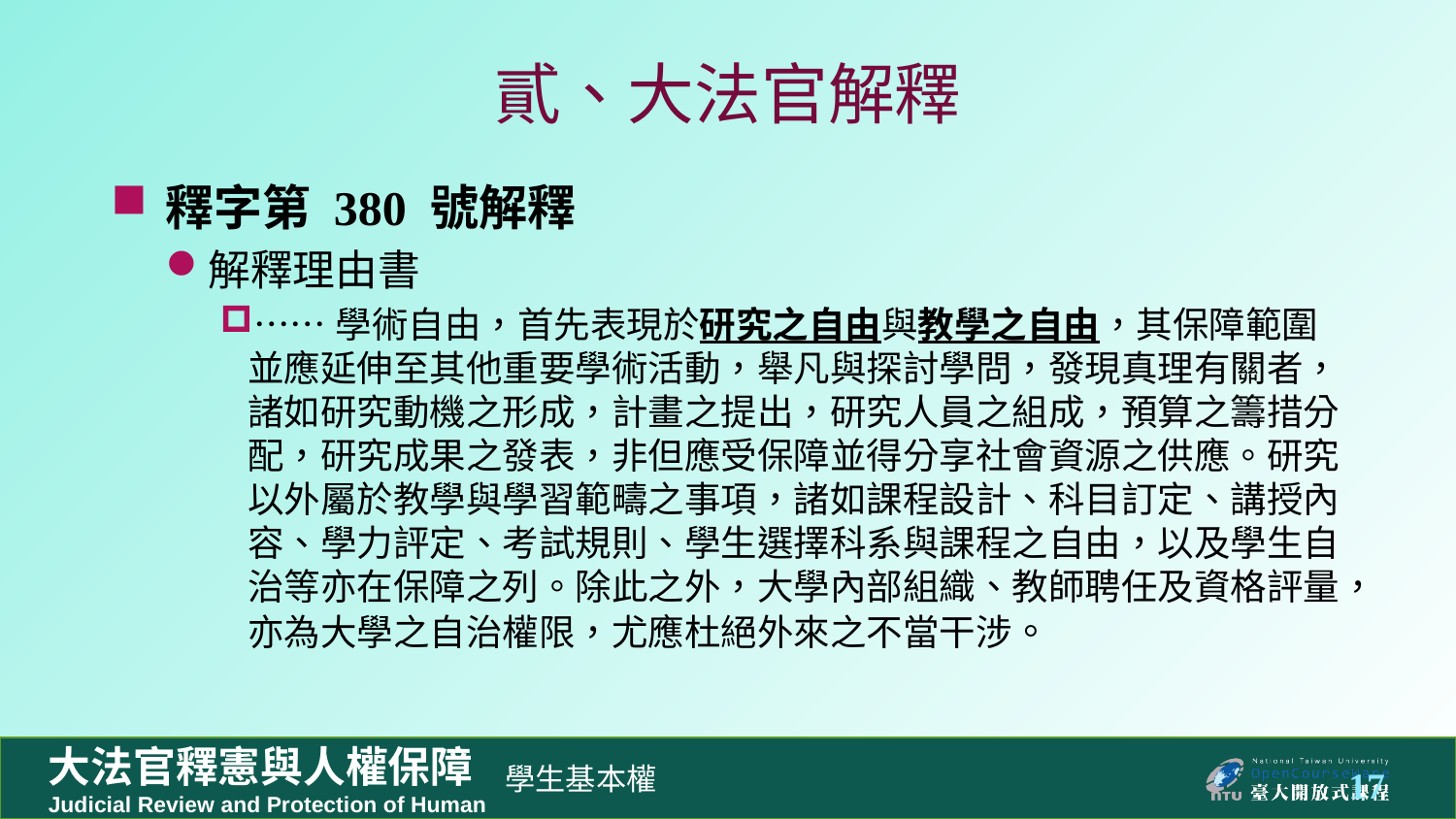

# 貳、大法官解釋
釋字第 380 號解釋
解釋理由書
……學術自由，首先表現於研究之自由與教學之自由，其保障範圍並應延伸至其他重要學術活動，舉凡與探討學問，發現真理有關者，諸如研究動機之形成，計畫之提出，研究人員之組成，預算之籌措分配，研究成果之發表，非但應受保障並得分享社會資源之供應。研究以外屬於教學與學習範疇之事項，諸如課程設計、科目訂定、講授內容、學力評定、考試規則、學生選擇科系與課程之自由，以及學生自治等亦在保障之列。除此之外，大學內部組織、教師聘任及資格評量，亦為大學之自治權限，尤應杜絕外來之不當干涉。